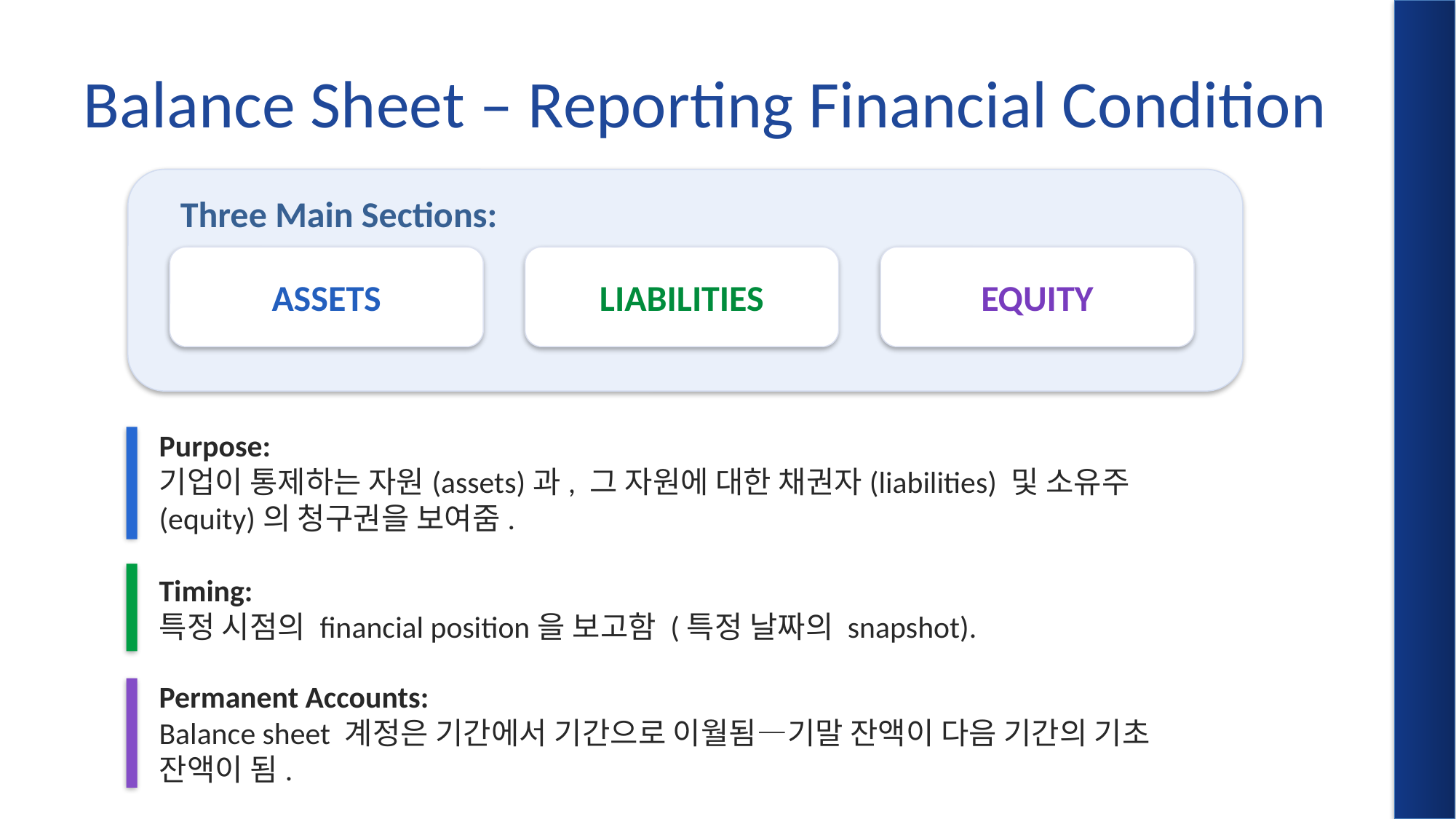

# Balance Sheet – Reporting Financial Condition

Three Main Sections:
ASSETS
LIABILITIES
EQUITY
Purpose:
기업이 통제하는 자원(assets)과, 그 자원에 대한 채권자(liabilities) 및 소유주(equity)의 청구권을 보여줌.

Timing:
특정 시점의 financial position을 보고함 (특정 날짜의 snapshot).
Permanent Accounts:
Balance sheet 계정은 기간에서 기간으로 이월됨—기말 잔액이 다음 기간의 기초 잔액이 됨.